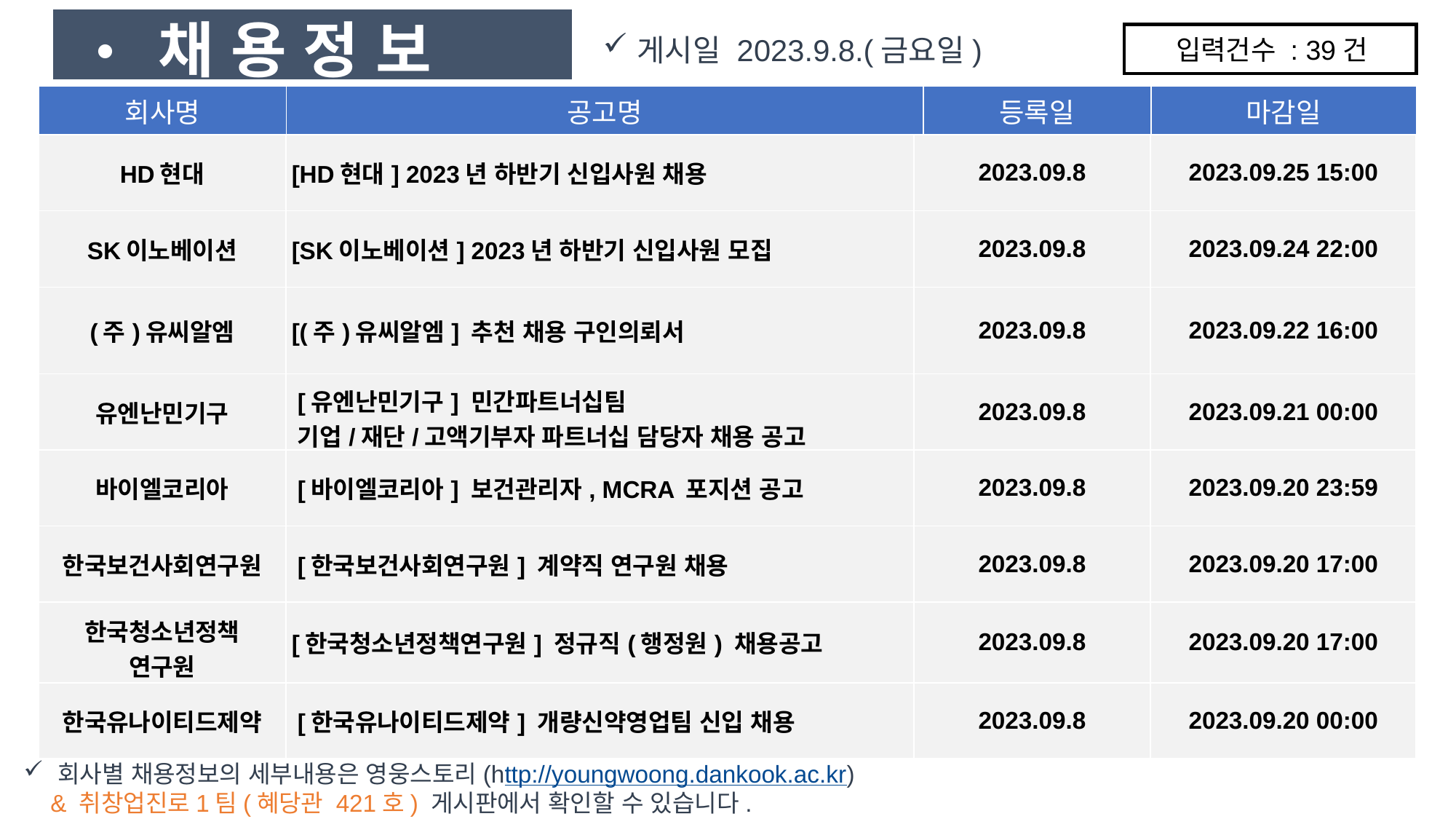

• 채 용 정 보

게시일 2023.9.8.(금요일)
입력건수 : 39건
| 회사명 | 공고명 | 등록일 | 마감일 |
| --- | --- | --- | --- |

| HD현대 | [HD현대] 2023년 하반기 신입사원 채용 | 2023.09.8 | 2023.09.25 15:00 |
| --- | --- | --- | --- |
| SK이노베이션 | [SK이노베이션] 2023년 하반기 신입사원 모집 | 2023.09.8 | 2023.09.24 22:00 |
| (주)유씨알엠 | [(주)유씨알엠] 추천 채용 구인의뢰서 | 2023.09.8 | 2023.09.22 16:00 |
| 유엔난민기구 | [유엔난민기구] 민간파트너십팀 기업/재단/고액기부자 파트너십 담당자 채용 공고 | 2023.09.8 | 2023.09.21 00:00 |
| 바이엘코리아 | [바이엘코리아] 보건관리자, MCRA 포지션 공고 | 2023.09.8 | 2023.09.20 23:59 |
| 한국보건사회연구원 | [한국보건사회연구원] 계약직 연구원 채용 | 2023.09.8 | 2023.09.20 17:00 |
| 한국청소년정책 연구원 | [한국청소년정책연구원] 정규직(행정원) 채용공고 | 2023.09.8 | 2023.09.20 17:00 |
| 한국유나이티드제약 | [한국유나이티드제약] 개량신약영업팀 신입 채용 | 2023.09.8 | 2023.09.20 00:00 |

회사별 채용정보의 세부내용은 영웅스토리(http://youngwoong.dankook.ac.kr)
    & 취창업진로1팀(혜당관 421호) 게시판에서 확인할 수 있습니다.